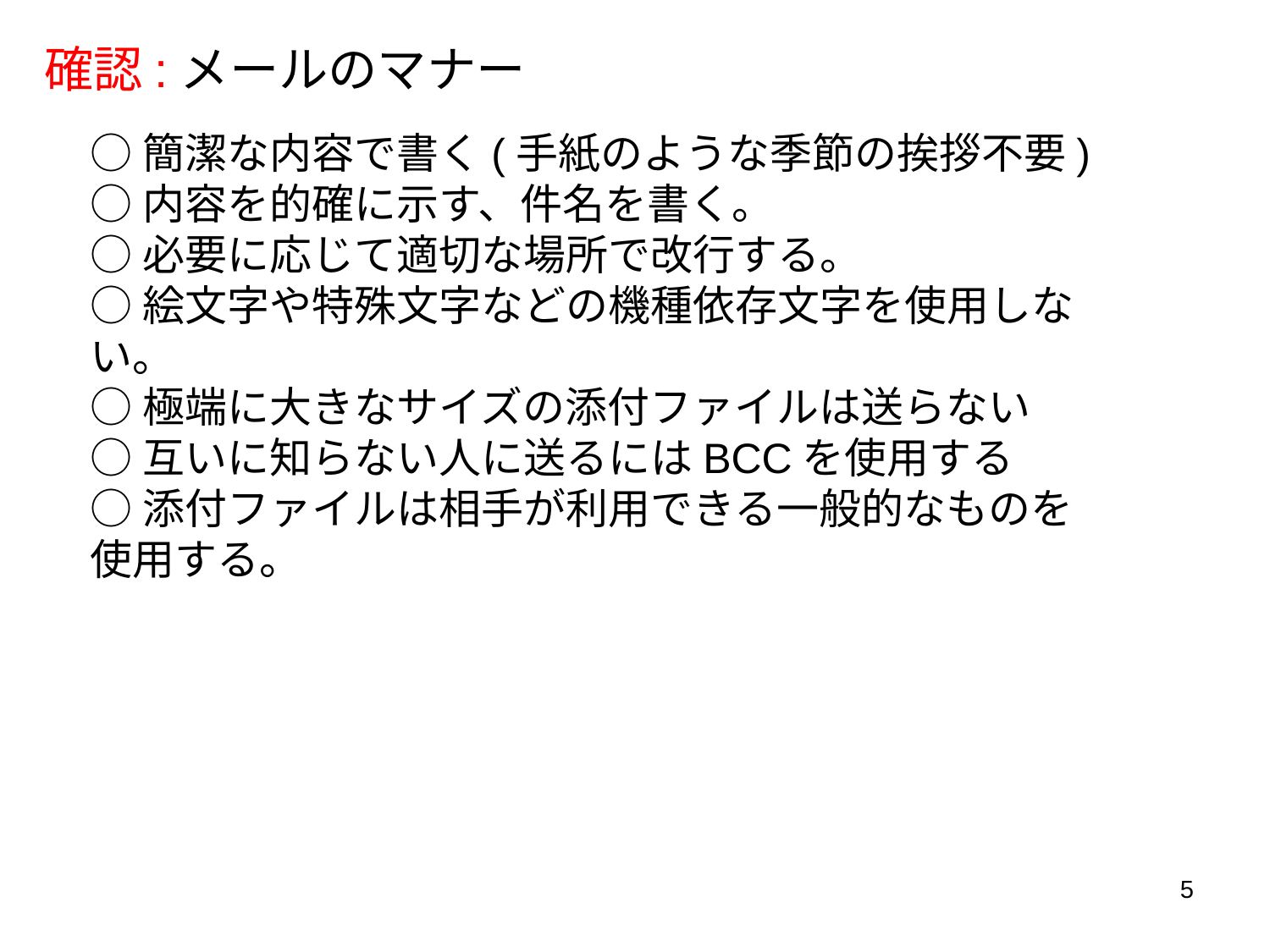

確認:メールのマナー
○簡潔な内容で書く(手紙のような季節の挨拶不要)
○内容を的確に示す、件名を書く。
○必要に応じて適切な場所で改行する。
○絵文字や特殊文字などの機種依存文字を使用しない。
○極端に大きなサイズの添付ファイルは送らない
○互いに知らない人に送るにはBCCを使用する
○添付ファイルは相手が利用できる一般的なものを使用する。

5